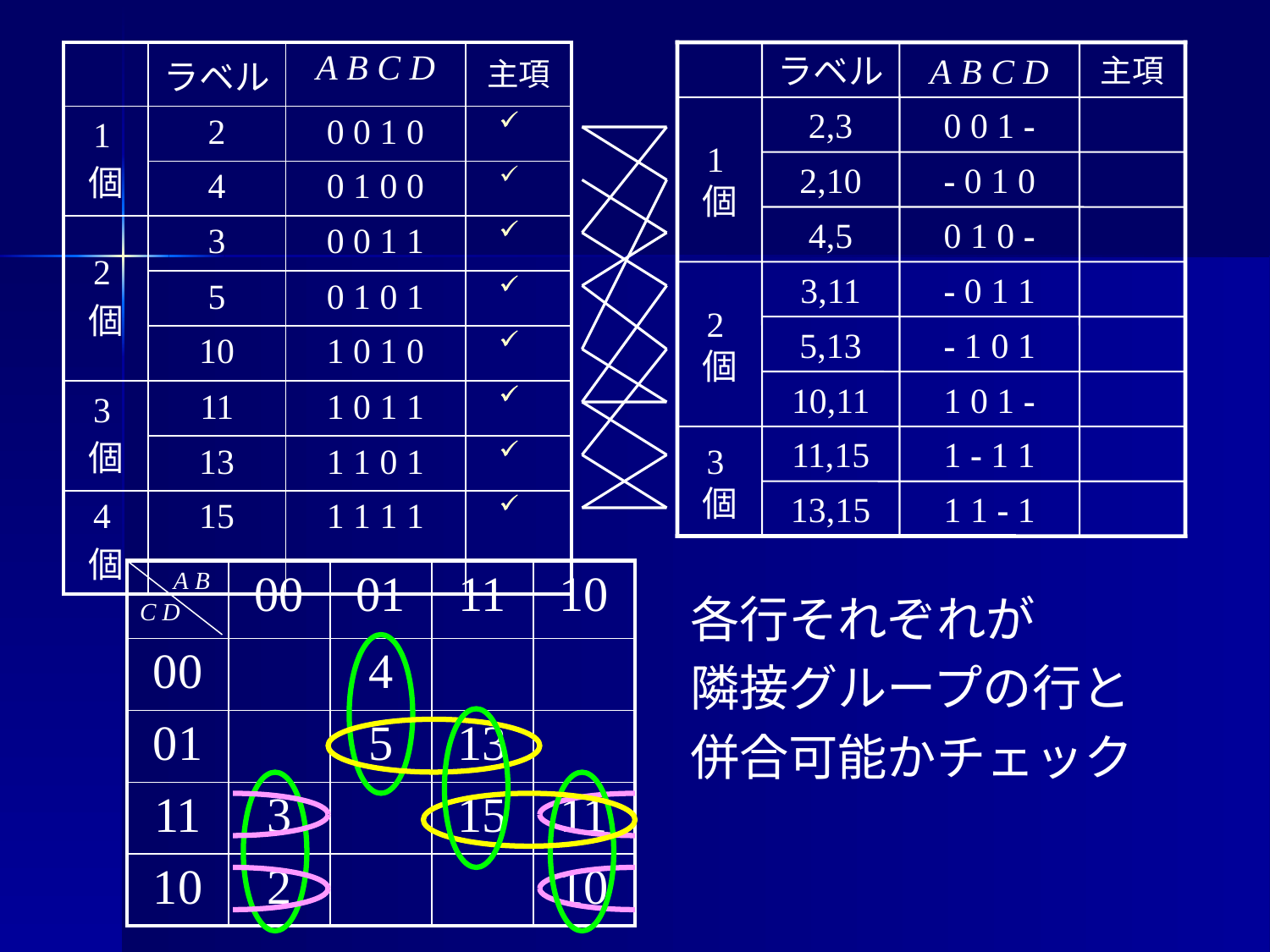

|  | ラベル | A B C D | 主項 |
| --- | --- | --- | --- |
| 1個 | 2 | 0 0 1 0 |  |
|  | 4 | 0 1 0 0 |  |
| 2個 | 3 | 0 0 1 1 |  |
|  | 5 | 0 1 0 1 |  |
|  | 10 | 1 0 1 0 |  |
| 3個 | 11 | 1 0 1 1 |  |
|  | 13 | 1 1 0 1 |  |
| 4個 | 15 | 1 1 1 1 |  |

ラベル

A B C D

主項

1個

2個

3個

2,10
- 0 1 0

2,3
0 0 1 -

4,5
0 1 0 -

3,11
- 0 1 1

5,13
- 1 0 1

10,11
1 0 1 -

11,15
1 - 1 1

13,15
1 1 - 1

| A B C D | 00 | 01 | 11 | 10 |
| --- | --- | --- | --- | --- |
| 00 |  | 4 |  |  |
| 01 |  | 5 | 13 |  |
| 11 | 3 |  | 15 | 11 |
| 10 | 2 |  |  | 10 |

各行それぞれが
隣接グループの行と
併合可能かチェック